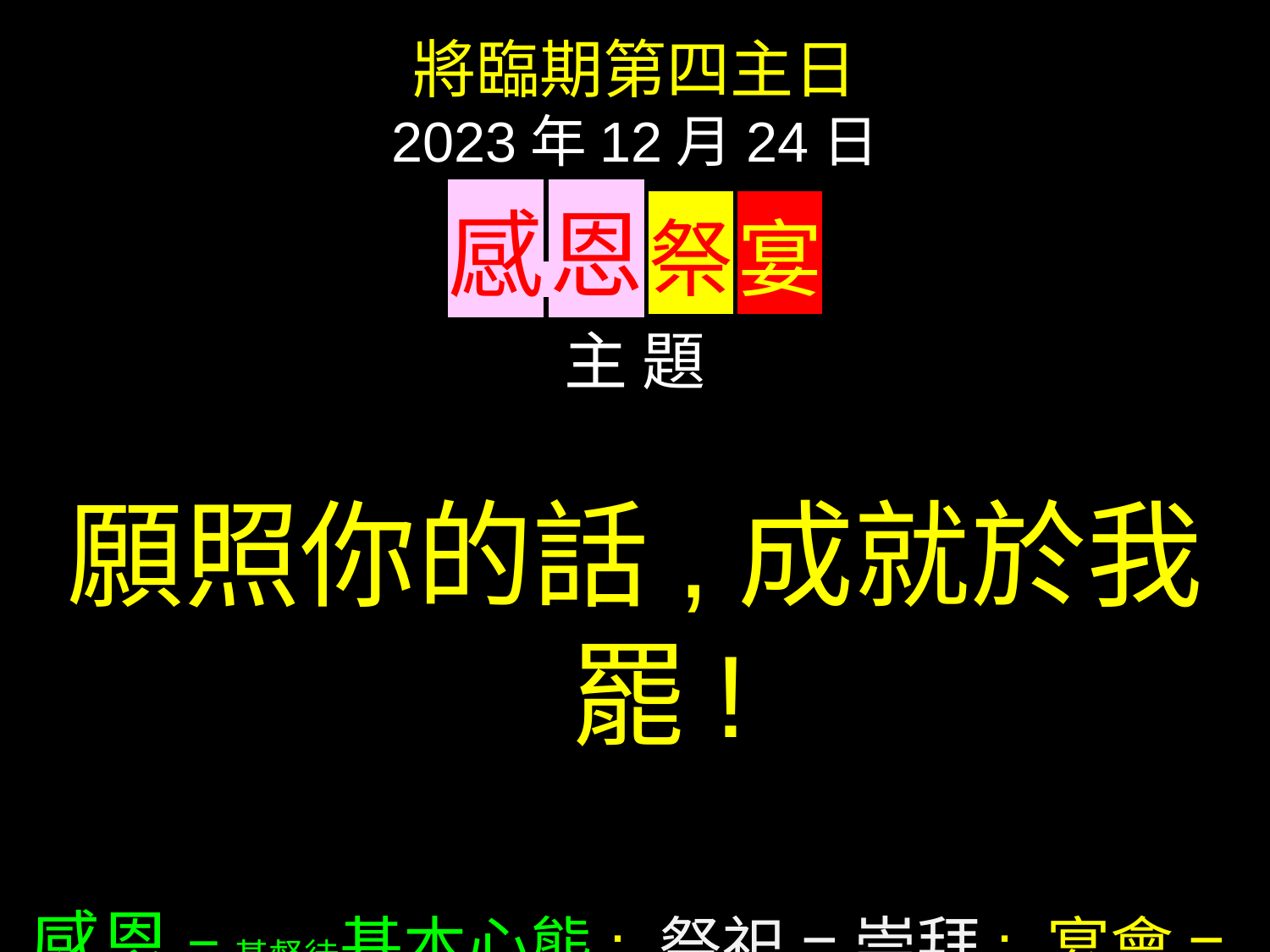

將臨期第四主日
2023年12月24日
感 恩 祭 宴

主 題

願照你的話,成就於我罷!

感恩=基督徒基本心態; 祭祀=崇拜; 宴會=共融